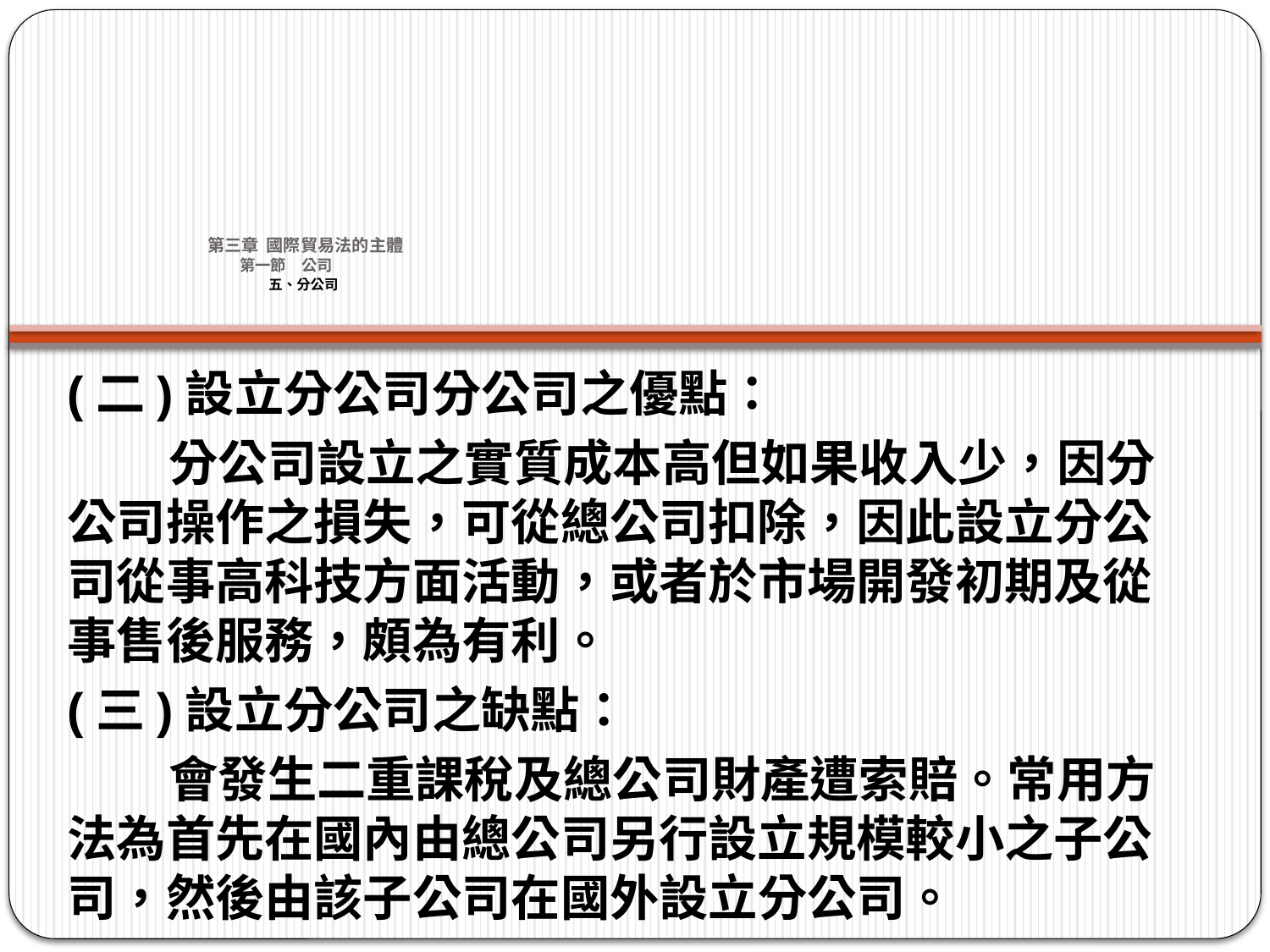

# 第三章  國際貿易法的主體 第一節　公司 五、分公司
(二)設立分公司分公司之優點：
        分公司設立之實質成本高但如果收入少，因分公司操作之損失，可從總公司扣除，因此設立分公司從事高科技方面活動，或者於市場開發初期及從事售後服務，頗為有利。
(三)設立分公司之缺點：
        會發生二重課稅及總公司財產遭索賠。常用方法為首先在國內由總公司另行設立規模較小之子公司，然後由該子公司在國外設立分公司。